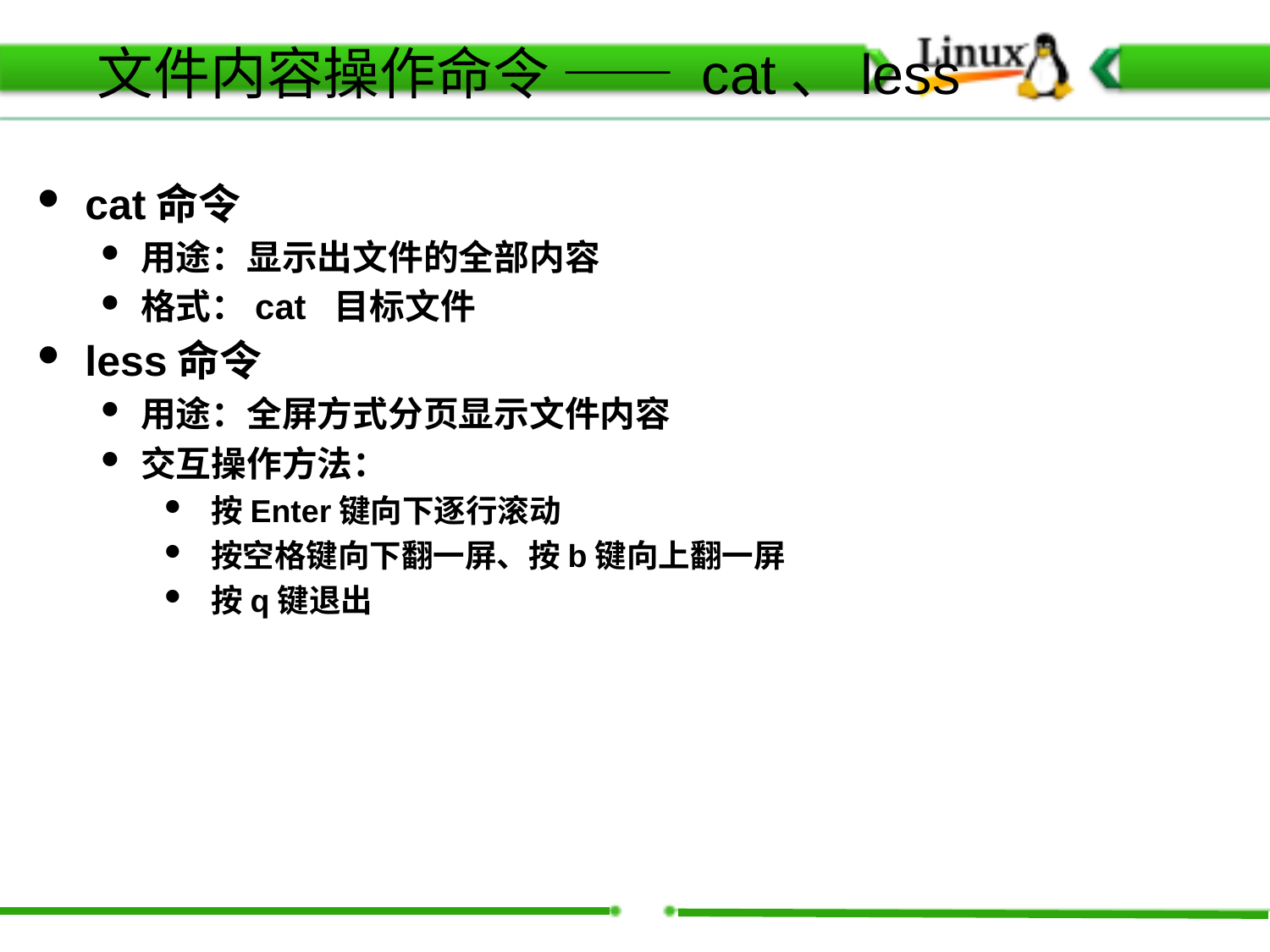

文件内容操作命令 —— cat、less
cat命令
用途：显示出文件的全部内容
格式：cat  目标文件
less命令
用途：全屏方式分页显示文件内容
交互操作方法：
 按Enter键向下逐行滚动
 按空格键向下翻一屏、按b键向上翻一屏
 按q键退出

13